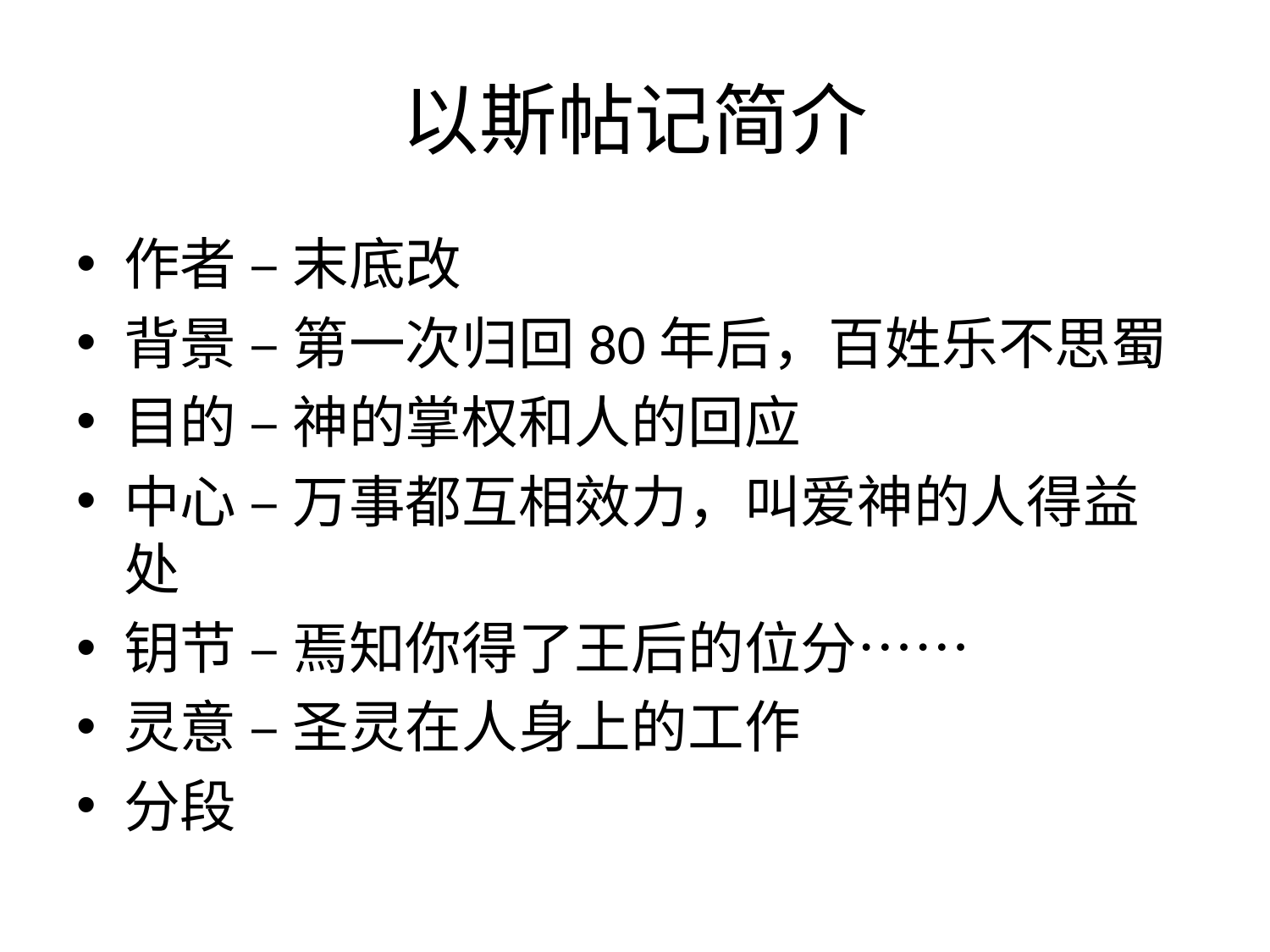

# 以斯帖记简介
作者 – 末底改
背景 – 第一次归回80年后，百姓乐不思蜀
目的 – 神的掌权和人的回应
中心 – 万事都互相效力，叫爱神的人得益处
钥节 – 焉知你得了王后的位分……
灵意 – 圣灵在人身上的工作
分段
3